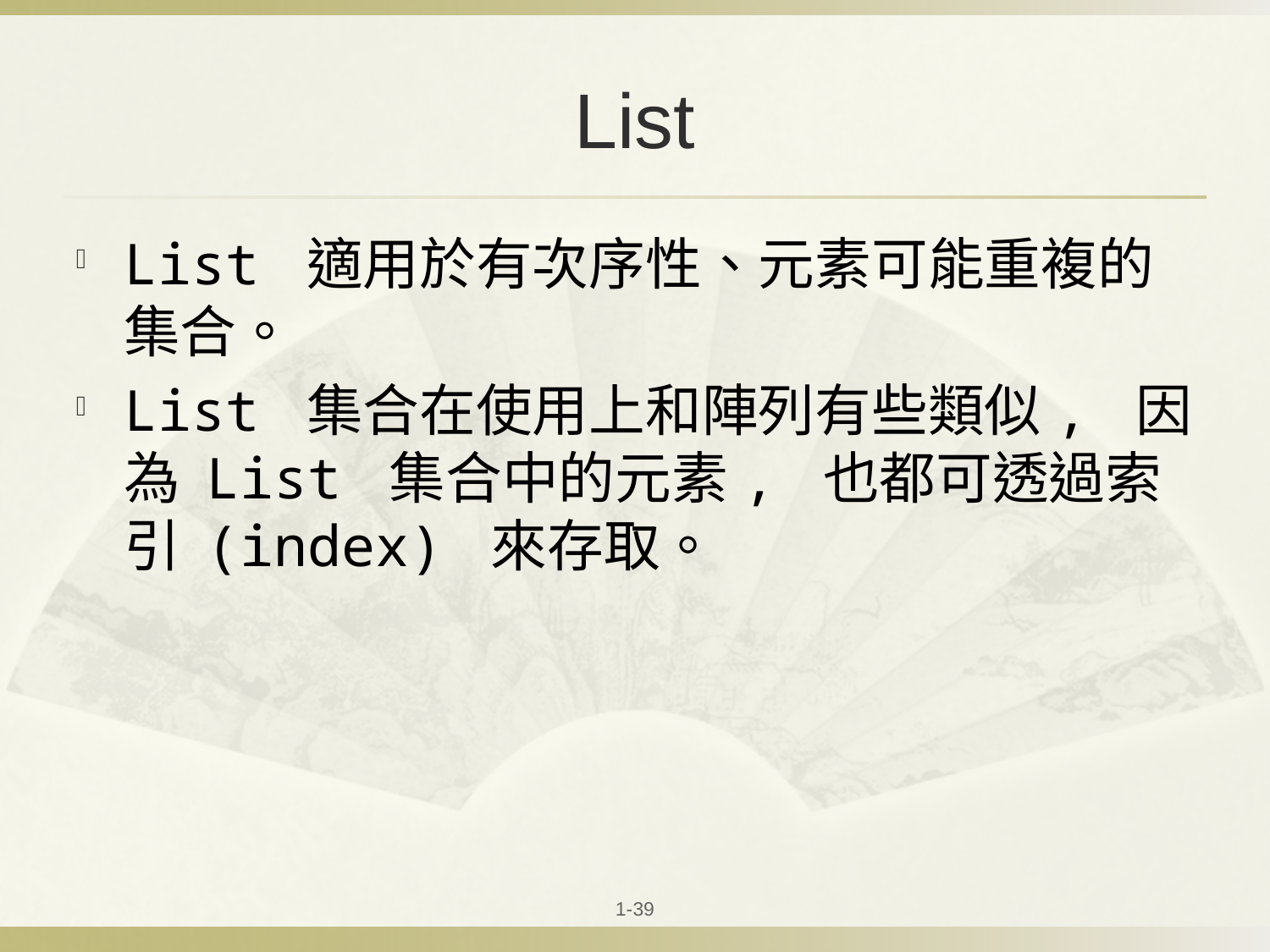

# List
List 適用於有次序性、元素可能重複的集合。
List 集合在使用上和陣列有些類似, 因為 List 集合中的元素, 也都可透過索引 (index) 來存取。
1-39